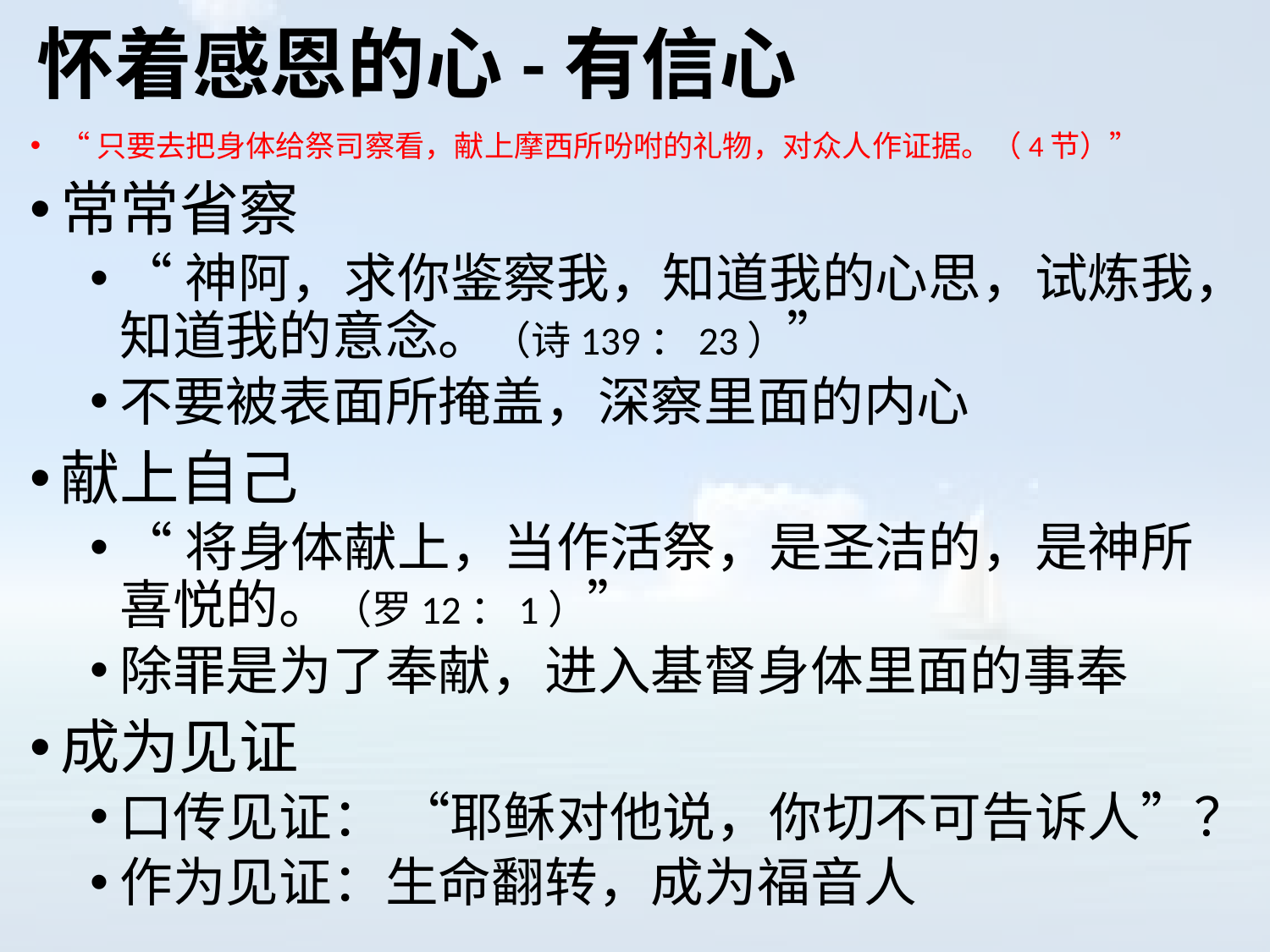

# 怀着感恩的心-有信心
“只要去把身体给祭司察看，献上摩西所吩咐的礼物，对众人作证据。（4节）”
常常省察
“神阿，求你鉴察我，知道我的心思，试炼我，知道我的意念。（诗139：23）”
不要被表面所掩盖，深察里面的内心
献上自己
“将身体献上，当作活祭，是圣洁的，是神所喜悦的。（罗12：1）”
除罪是为了奉献，进入基督身体里面的事奉
成为见证
口传见证： “耶稣对他说，你切不可告诉人”？
作为见证：生命翻转，成为福音人